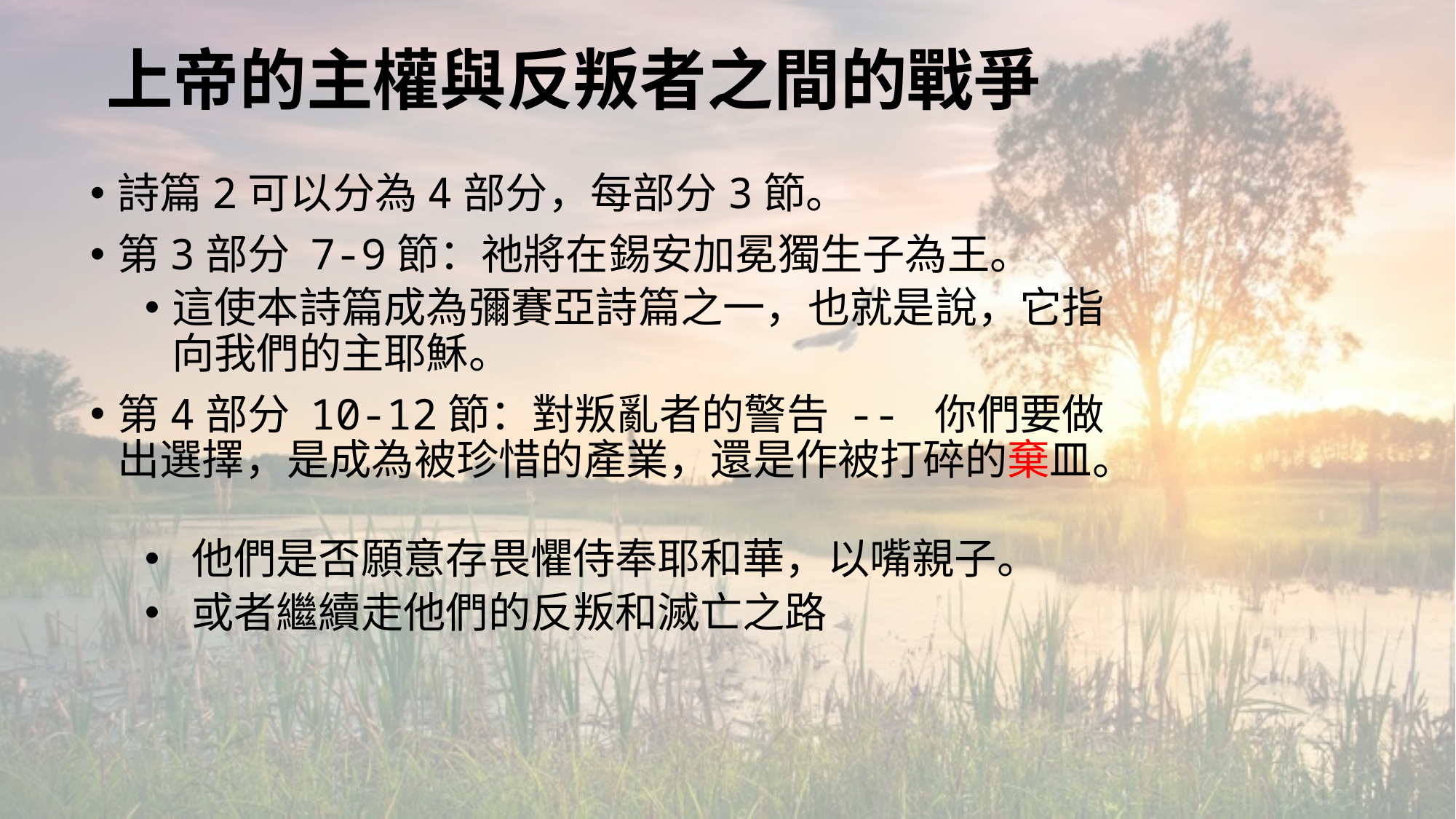

# 上帝的主權與反叛者之間的戰爭
詩篇2可以分為4部分，每部分3節。
第3部分 7-9節：祂將在錫安加冕獨生子為王。
這使本詩篇成為彌賽亞詩篇之一，也就是說，它指向我們的主耶穌。
第4部分 10-12節：對叛亂者的警告 -- 你們要做出選擇，是成為被珍惜的產業，還是作被打碎的棄皿。
 他們是否願意存畏懼侍奉耶和華，以嘴親子。
 或者繼續走他們的反叛和滅亡之路